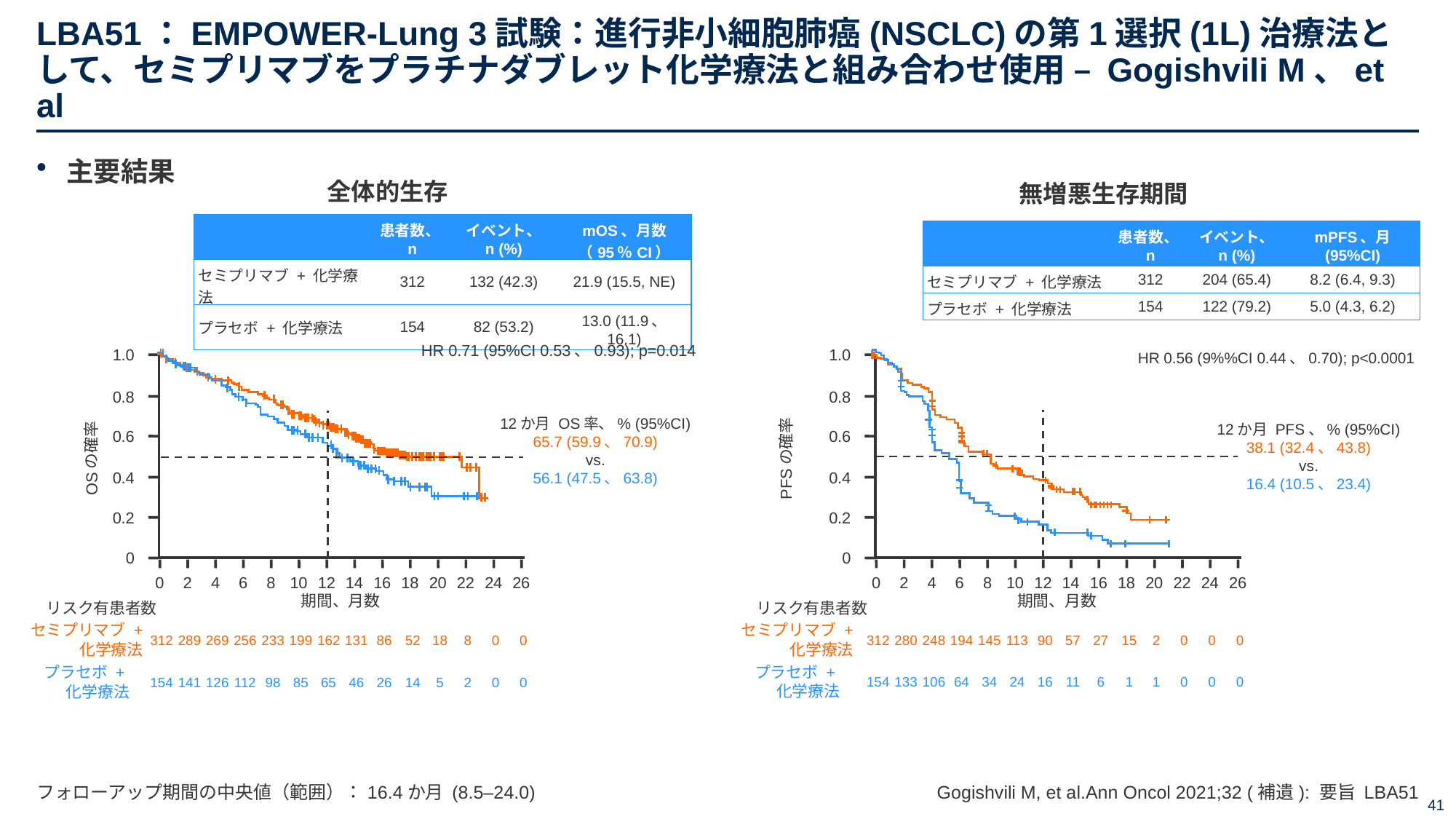

# LBA51：EMPOWER-Lung 3試験：進行非小細胞肺癌(NSCLC)の第1選択(1L)治療法として、セミプリマブをプラチナダブレット化学療法と組み合わせ使用 – Gogishvili M、et al
主要結果
全体的生存
無増悪生存期間
|  | 患者数、n | イベント、 n (%) | mOS、月数（95％CI） |
| --- | --- | --- | --- |
| セミプリマブ + 化学療法 | 312 | 132 (42.3) | 21.9 (15.5, NE) |
| プラセボ + 化学療法 | 154 | 82 (53.2) | 13.0 (11.9、 16.1) |
|  | 患者数、n | イベント、 n (%) | mPFS、月 (95%CI) |
| --- | --- | --- | --- |
| セミプリマブ + 化学療法 | 312 | 204 (65.4) | 8.2 (6.4, 9.3) |
| プラセボ + 化学療法 | 154 | 122 (79.2) | 5.0 (4.3, 6.2) |
HR 0.71 (95%CI 0.53、0.93); p=0.014
1.0

0.8

0.6

OSの確率
0.4

0.2

0

1.0

0.8

0.6

PFSの確率
0.4

0.2

0

HR 0.56 (9%%CI 0.44、0.70); p<0.0001

12か月 OS率、% (95%CI)
65.7 (59.9、70.9)
vs.
56.1 (47.5、63.8)
12か月 PFS、% (95%CI)
38.1 (32.4、43.8)
vs.
16.4 (10.5、23.4)

0
2
4
6
8
10
12
14
16
18
20
22
24
26

0
2
4
6
8
10
12
14
16
18
20
22
24
26
期間、月数
期間、月数
リスク有患者数
リスク有患者数
セミプリマブ +
化学療法
セミプリマブ +
化学療法
312
289
269
256
233
199
162
131
86
52
18
8
0
0
312
280
248
194
145
113
90
57
27
15
2
0
0
0
プラセボ +
化学療法
プラセボ +
化学療法
154
133
106
64
34
24
16
11
6
1
1
0
0
0
154
141
126
112
98
85
65
46
26
14
5
2
0
0
フォローアップ期間の中央値（範囲）：16.4か月 (8.5–24.0)
Gogishvili M, et al.Ann Oncol 2021;32 (補遺): 要旨 LBA51